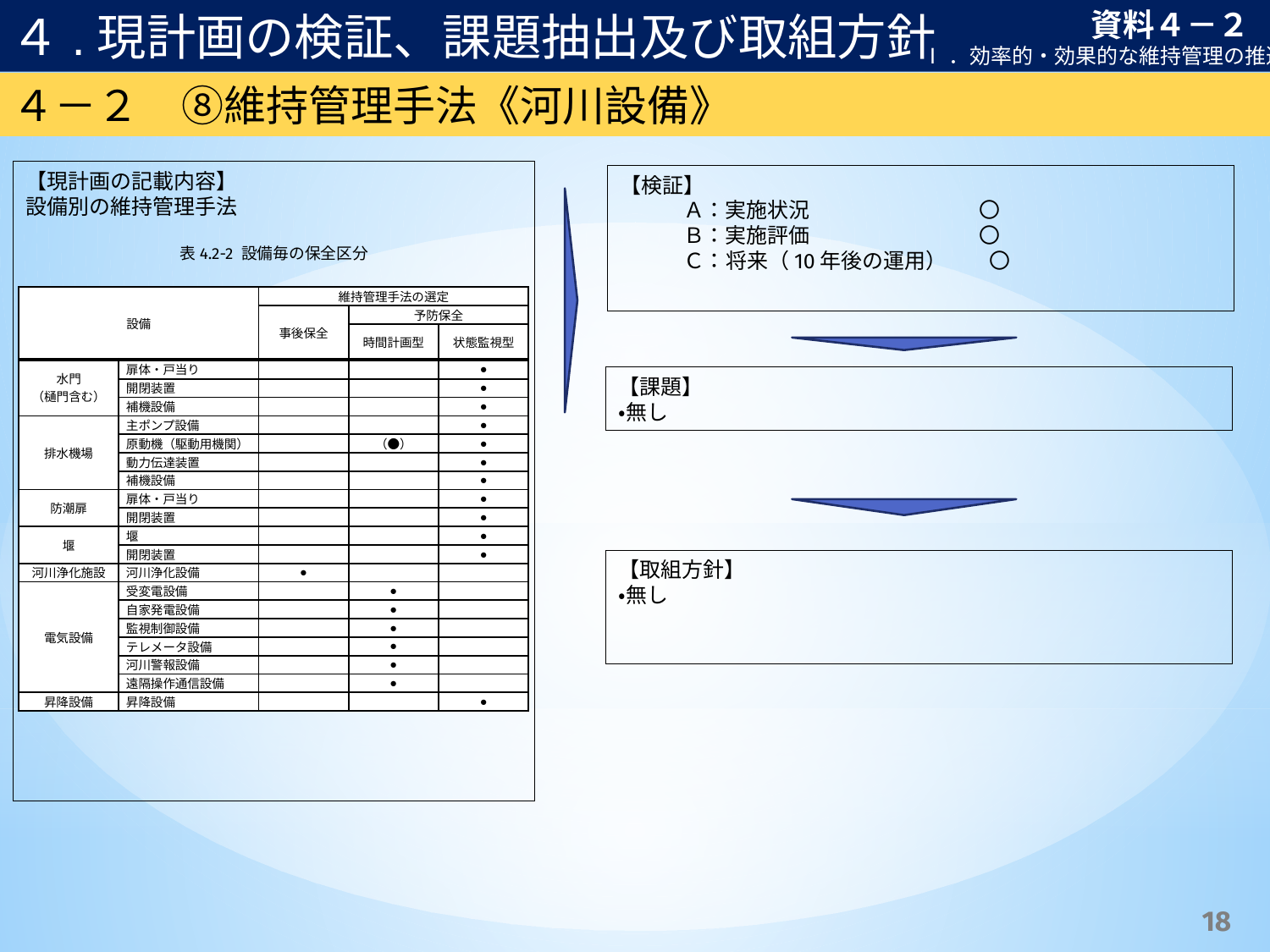

４.現計画の検証、課題抽出及び取組方針
資料４－２
Ⅰ．効率的・効果的な維持管理の推進
４－２　⑧維持管理手法《河川設備》
【現計画の記載内容】
設備別の維持管理手法

表4.2-2 設備毎の保全区分

【検証】
　　　Ａ：実施状況　　　　　　　　〇
　　　Ｂ：実施評価　　　　　　　　〇
　　　Ｃ：将来（10年後の運用）　　〇

| 設備 |  | 維持管理手法の選定 |  |  |
| --- | --- | --- | --- | --- |
|  |  | 事後保全 | 予防保全 |  |
|  |  |  | 時間計画型 | 状態監視型 |
| 水門 （樋門含む） | 扉体・戸当り |  |  | ● |
|  | 開閉装置 |  |  | ● |
|  | 補機設備 |  |  | ● |
| 排水機場 | 主ポンプ設備 |  |  | ● |
|  | 原動機（駆動用機関） |  | （●） | ● |
|  | 動力伝達装置 |  |  | ● |
|  | 補機設備 |  |  | ● |
| 防潮扉 | 扉体・戸当り |  |  | ● |
|  | 開閉装置 |  |  | ● |
| 堰 | 堰 |  |  | ● |
|  | 開閉装置 |  |  | ● |
| 河川浄化施設 | 河川浄化設備 | ● |  |  |
| 電気設備 | 受変電設備 |  | ● |  |
|  | 自家発電設備 |  | ● |  |
|  | 監視制御設備 |  | ● |  |
|  | テレメータ設備 |  | ● |  |
|  | 河川警報設備 |  | ● |  |
|  | 遠隔操作通信設備 |  | ● |  |
| 昇降設備 | 昇降設備 |  |  | ● |

【課題】
・無し

【取組方針】
・無し

18